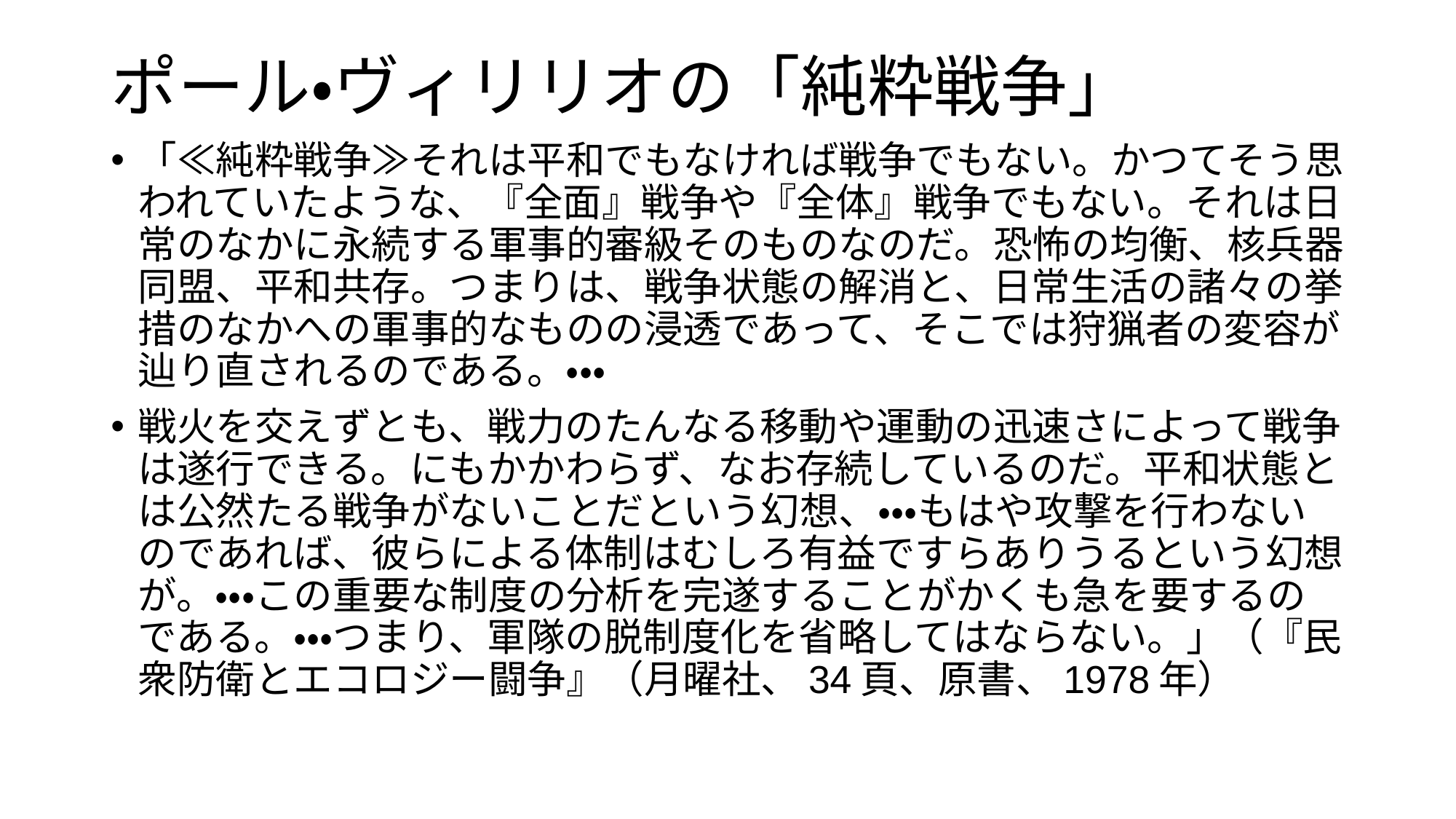

# ポール・ヴィリリオの「純粋戦争」
「≪純粋戦争≫それは平和でもなければ戦争でもない。かつてそう思われていたような、『全面』戦争や『全体』戦争でもない。それは日常のなかに永続する軍事的審級そのものなのだ。恐怖の均衡、核兵器同盟、平和共存。つまりは、戦争状態の解消と、日常生活の諸々の挙措のなかへの軍事的なものの浸透であって、そこでは狩猟者の変容が辿り直されるのである。・・・
戦火を交えずとも、戦力のたんなる移動や運動の迅速さによって戦争は遂行できる。にもかかわらず、なお存続しているのだ。平和状態とは公然たる戦争がないことだという幻想、・・・もはや攻撃を行わないのであれば、彼らによる体制はむしろ有益ですらありうるという幻想が。・・・この重要な制度の分析を完遂することがかくも急を要するのである。・・・つまり、軍隊の脱制度化を省略してはならない。」（『民衆防衛とエコロジー闘争』（月曜社、34頁、原書、1978年）